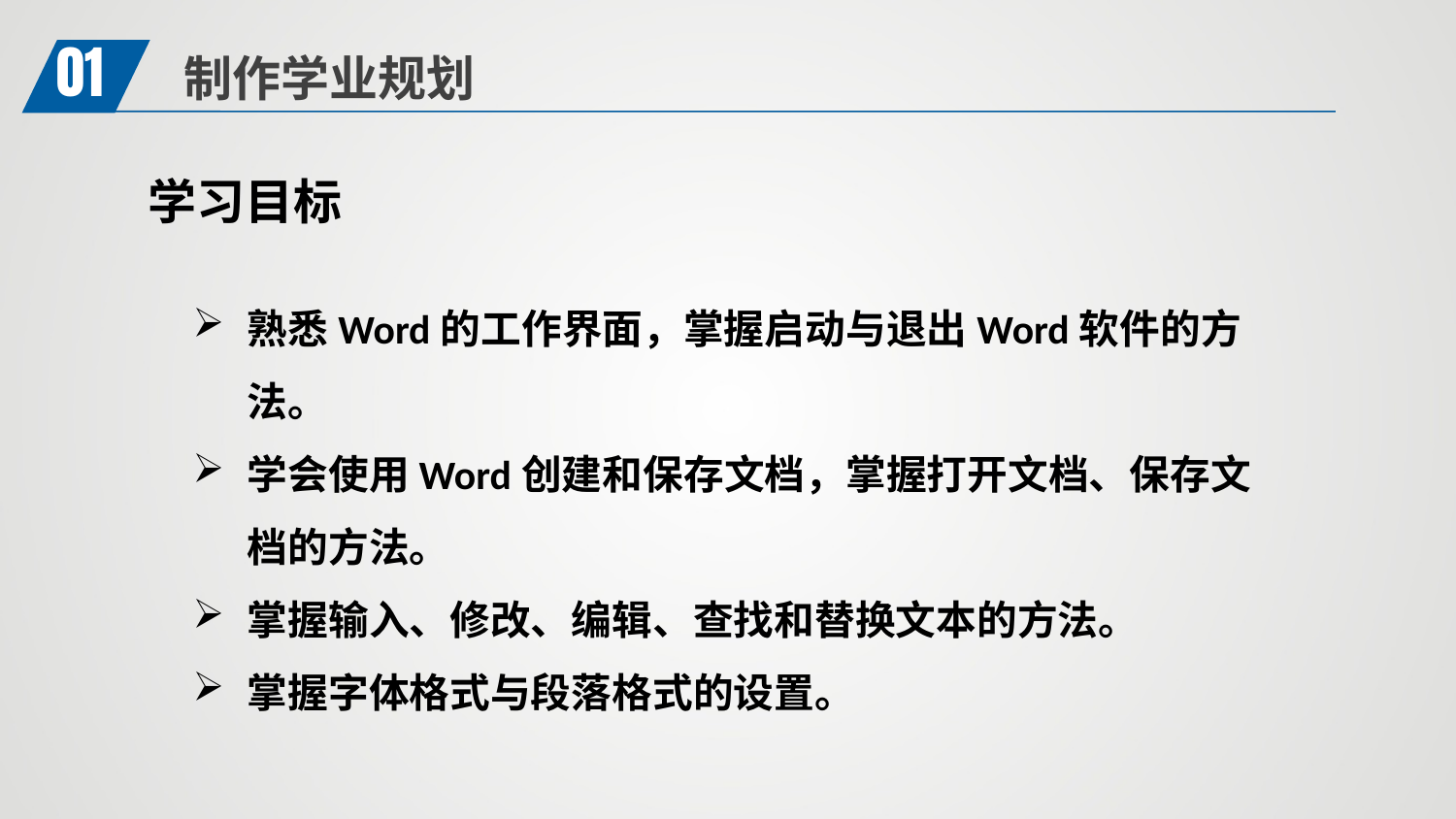

01

  制作学业规划
学习目标
熟悉Word的工作界面，掌握启动与退出Word软件的方法。
学会使用Word创建和保存文档，掌握打开文档、保存文档的方法。
掌握输入、修改、编辑、查找和替换文本的方法。
掌握字体格式与段落格式的设置。